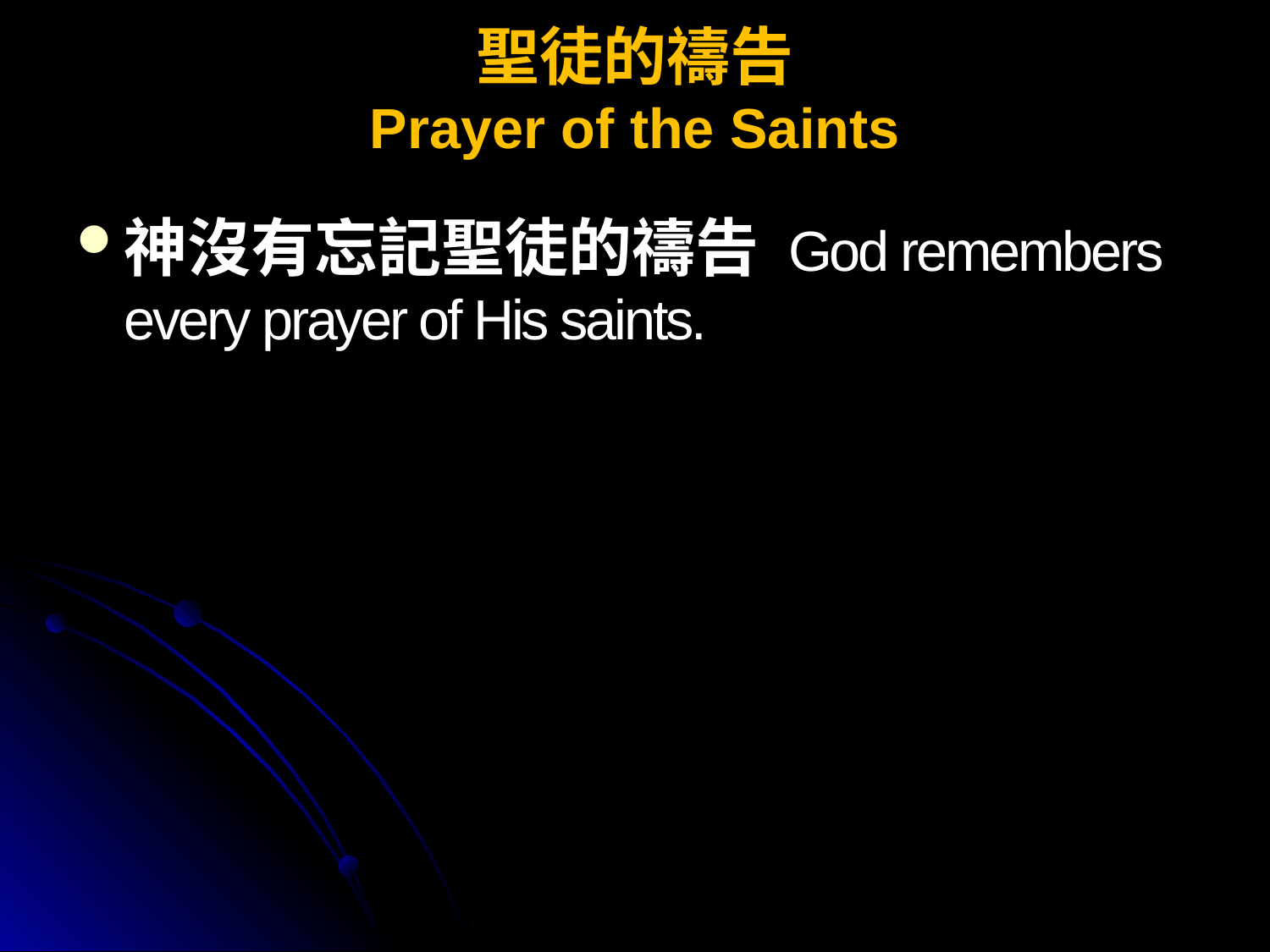

# 聖徒的禱告 Prayer of the Saints
神沒有忘記聖徒的禱告 God remembers every prayer of His saints.